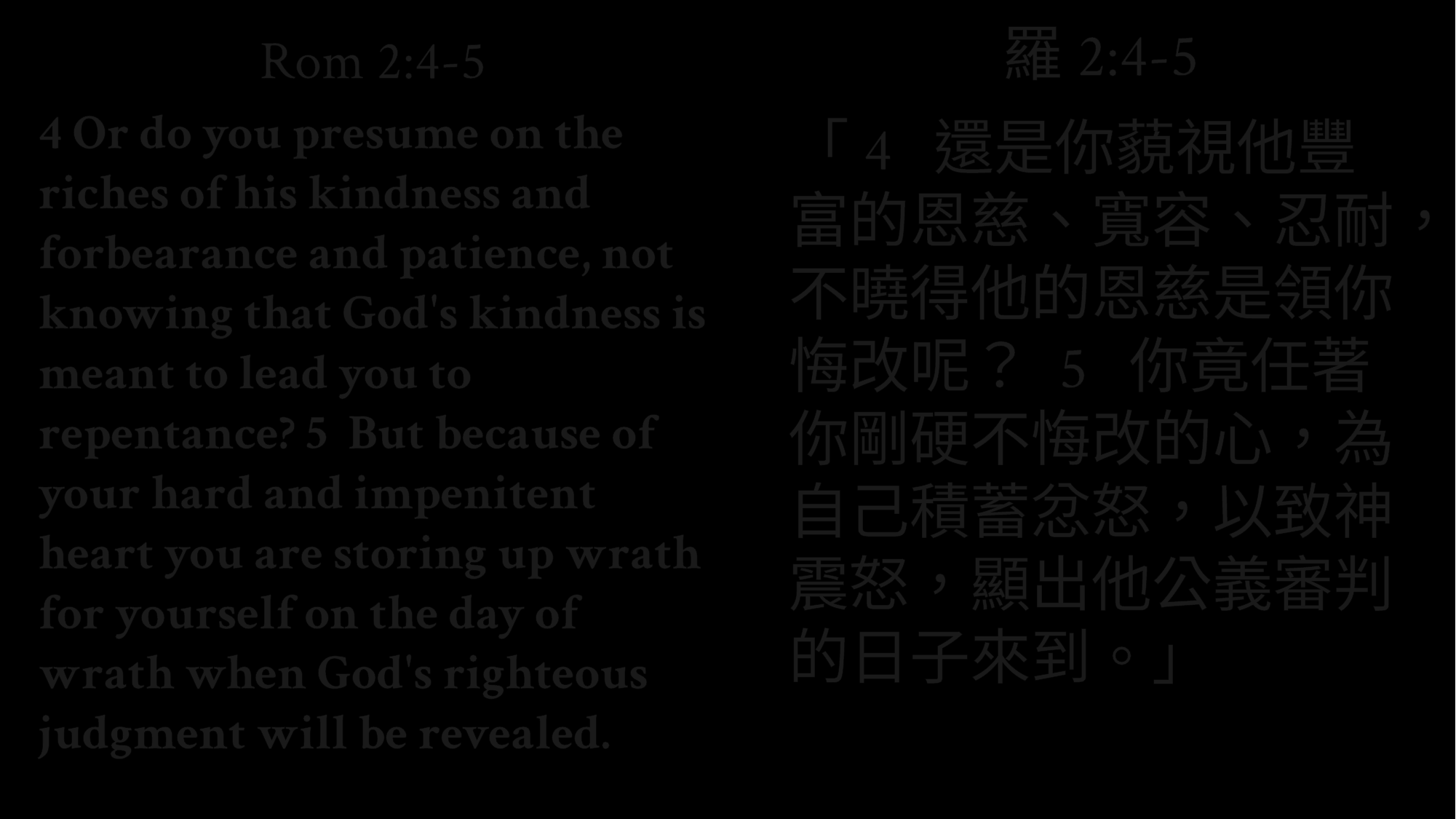

羅2:4-5
「4  還是你藐視他豐富的恩慈、寬容、忍耐，不曉得他的恩慈是領你悔改呢？ 5  你竟任著你剛硬不悔改的心，為自己積蓄忿怒，以致神震怒，顯出他公義審判的日子來到。」

Rom 2:4-5
4 Or do you presume on the riches of his kindness and forbearance and patience, not knowing that God's kindness is meant to lead you to repentance? 5  But because of your hard and impenitent heart you are storing up wrath for yourself on the day of wrath when God's righteous judgment will be revealed.